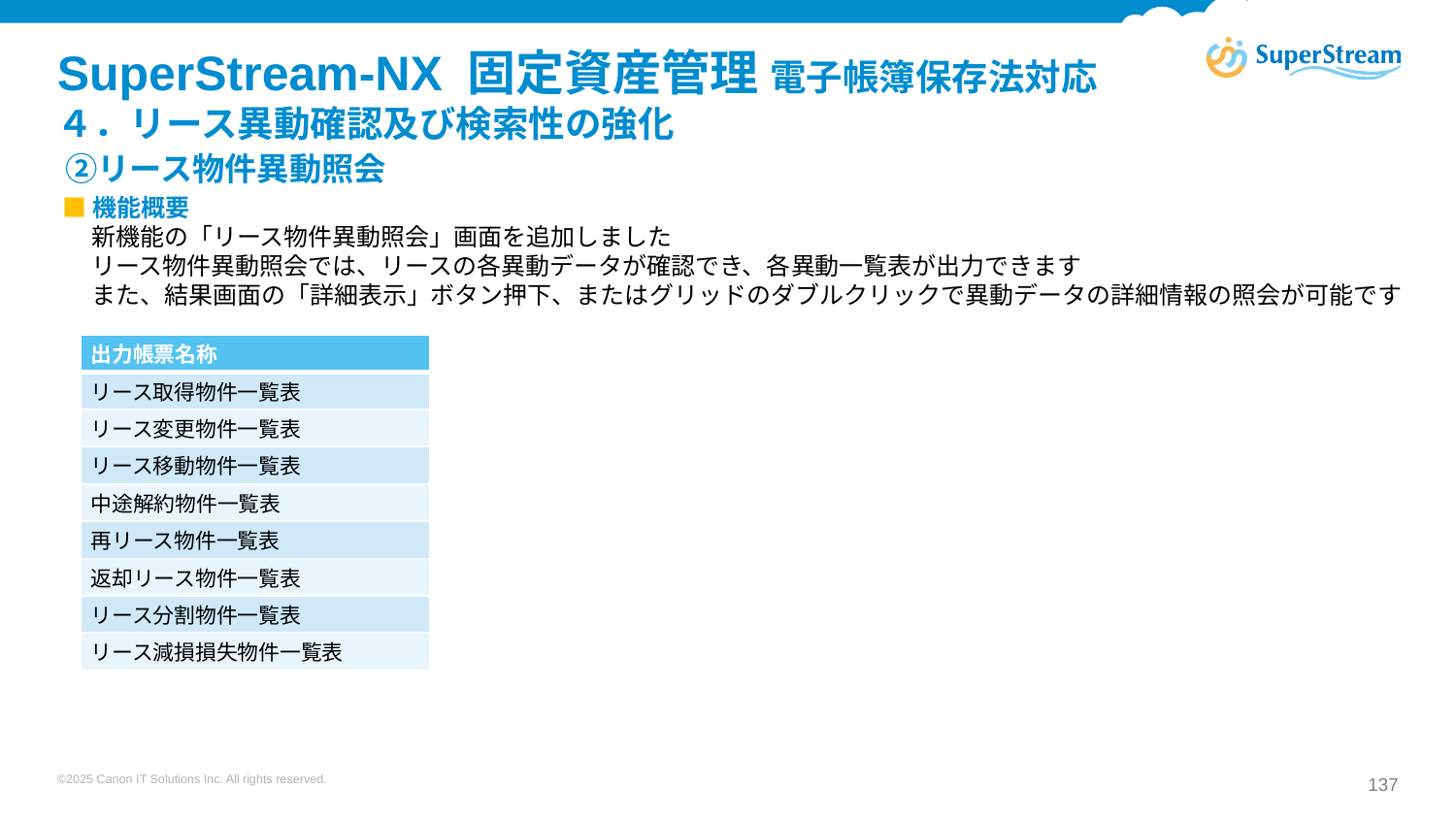

# SuperStream-NX 固定資産管理 電子帳簿保存法対応 ４．リース異動確認及び検索性の強化 ②リース物件異動照会
■機能概要
新機能の「リース物件異動照会」画面を追加しました
リース物件異動照会では、リースの各異動データが確認でき、各異動一覧表が出力できます
また、結果画面の「詳細表示」ボタン押下、またはグリッドのダブルクリックで異動データの詳細情報の照会が可能です

| 出力帳票名称 |
| --- |
| リース取得物件一覧表 |
| リース変更物件一覧表 |
| リース移動物件一覧表 |
| 中途解約物件一覧表 |
| 再リース物件一覧表 |
| 返却リース物件一覧表 |
| リース分割物件一覧表 |
| リース減損損失物件一覧表 |
©2025 Canon IT Solutions Inc. All rights reserved.
137